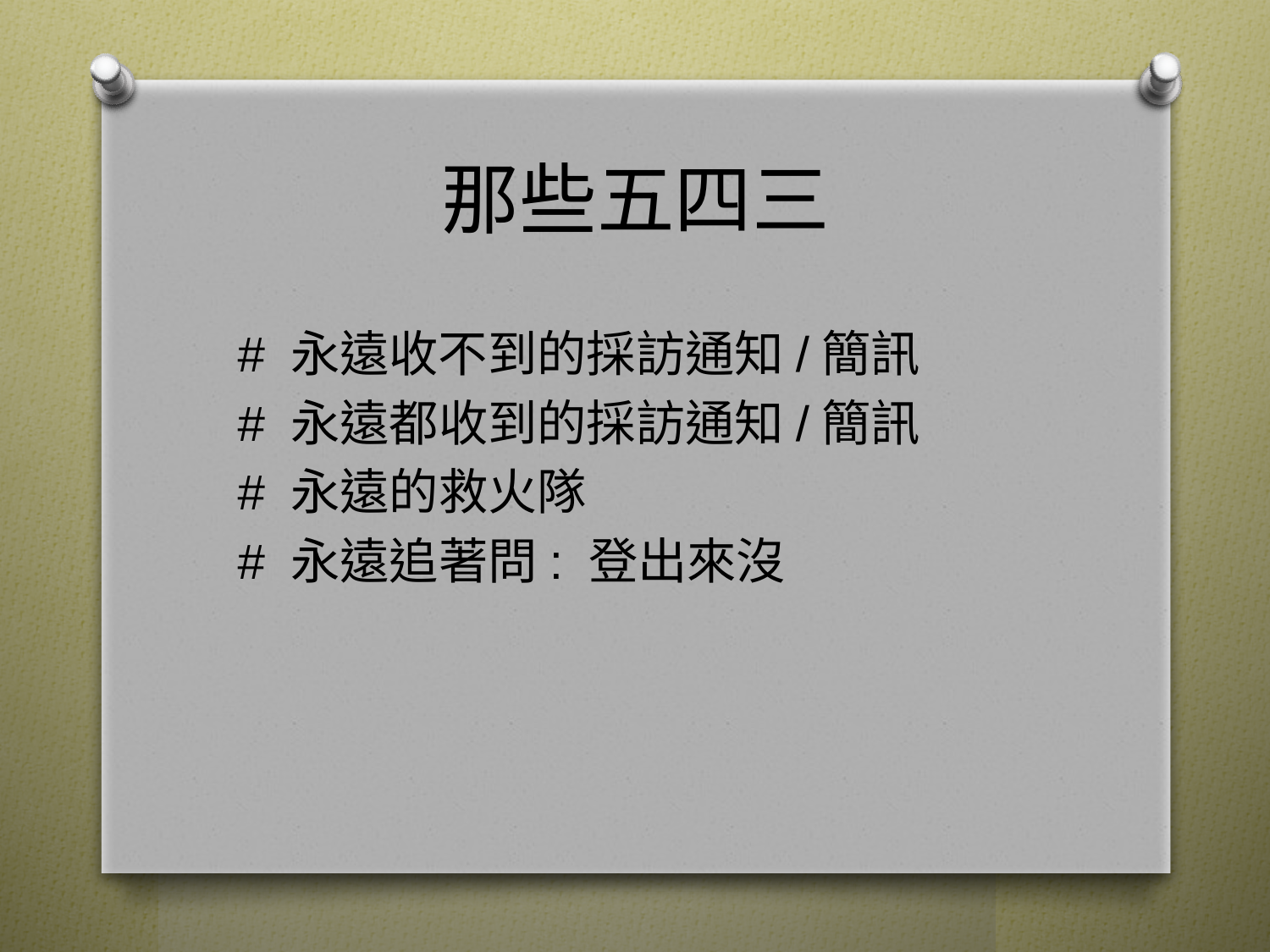

# 那些五四三
# 永遠收不到的採訪通知/簡訊
# 永遠都收到的採訪通知/簡訊
# 永遠的救火隊
# 永遠追著問: 登出來沒